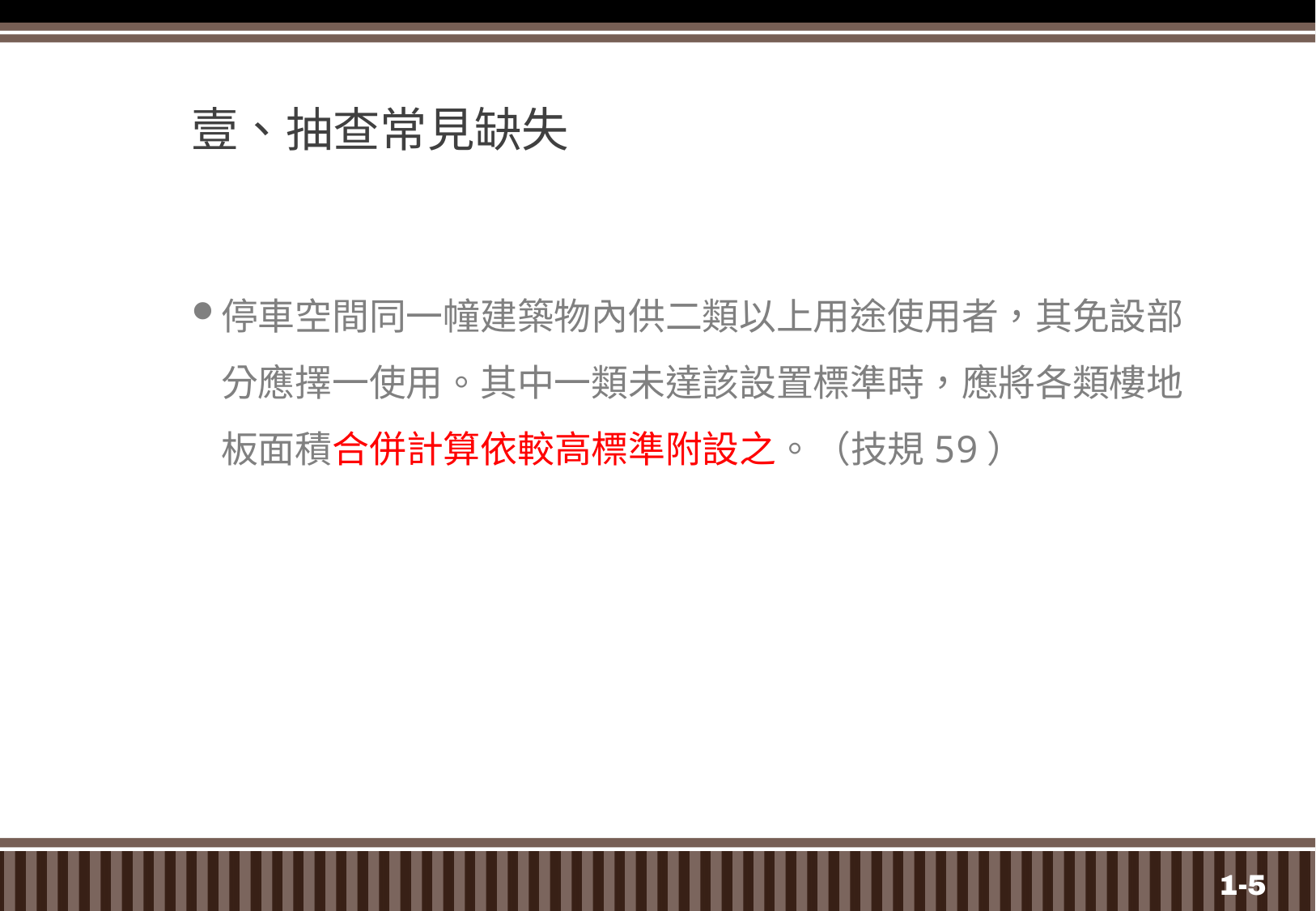

# 壹、抽查常見缺失
停車空間同一幢建築物內供二類以上用途使用者，其免設部分應擇一使用。其中一類未達該設置標準時，應將各類樓地板面積合併計算依較高標準附設之。（技規59）

1-5